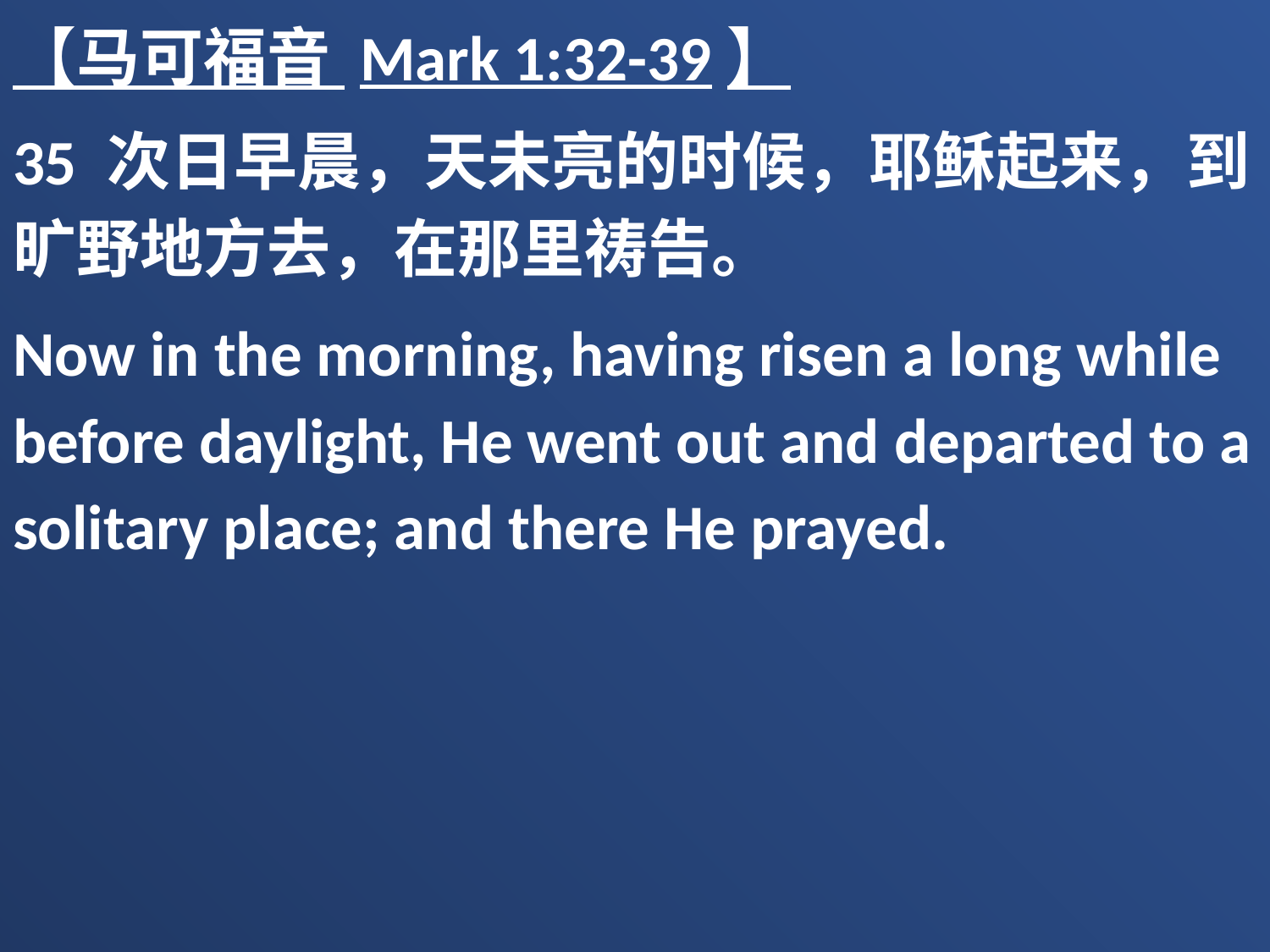

【马可福音 Mark 1:32-39】
35 次日早晨，天未亮的时候，耶稣起来，到旷野地方去，在那里祷告。
Now in the morning, having risen a long while before daylight, He went out and departed to a solitary place; and there He prayed.